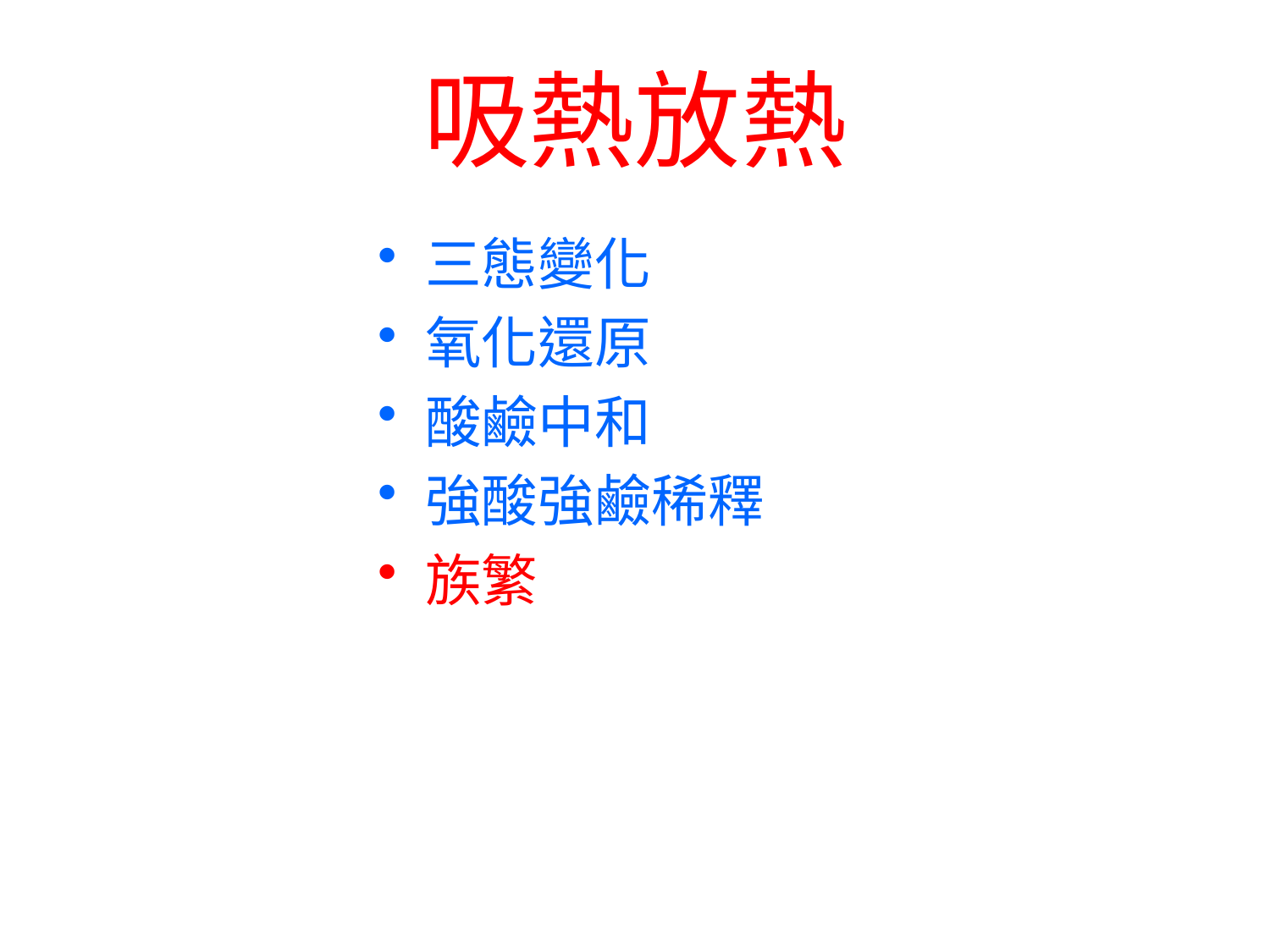

# 吸熱放熱
三態變化
氧化還原
酸鹼中和
強酸強鹼稀釋
族繁